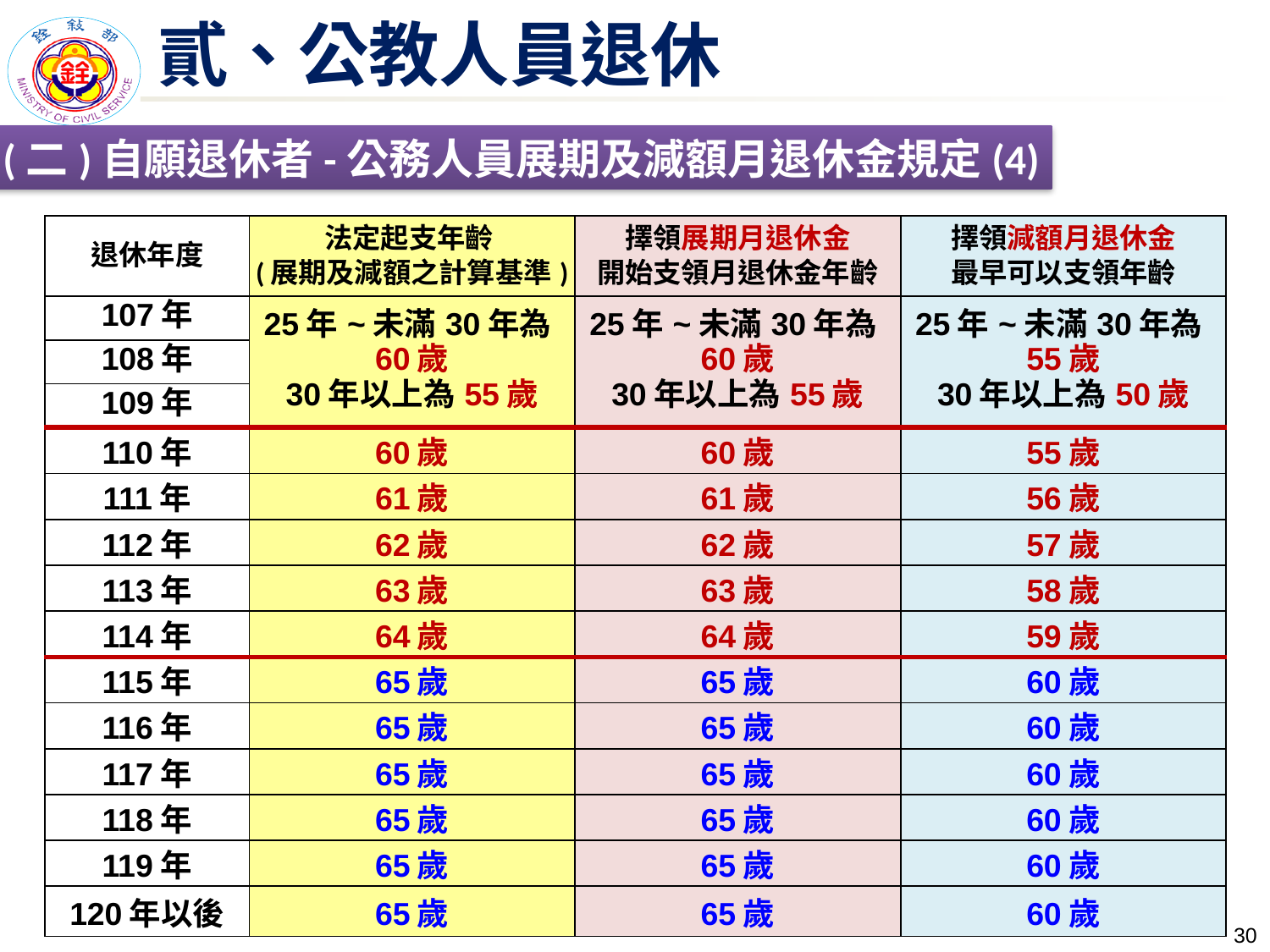

貳、公教人員退休
(二)自願退休者-公務人員展期及減額月退休金規定(4)
| 退休年度 | 法定起支年齡 (展期及減額之計算基準) | 擇領展期月退休金 開始支領月退休金年齡 | 擇領減額月退休金 最早可以支領年齡 |
| --- | --- | --- | --- |
| 107年 | 25年~未滿30年為60歲 30年以上為55歲 | 25年~未滿30年為60歲 30年以上為55歲 | 25年~未滿30年為55歲 30年以上為50歲 |
| 108年 |  |  |  |
| 109年 |  |  |  |
| 110年 | 60歲 | 60歲 | 55歲 |
| 111年 | 61歲 | 61歲 | 56歲 |
| 112年 | 62歲 | 62歲 | 57歲 |
| 113年 | 63歲 | 63歲 | 58歲 |
| 114年 | 64歲 | 64歲 | 59歲 |
| 115年 | 65歲 | 65歲 | 60歲 |
| 116年 | 65歲 | 65歲 | 60歲 |
| 117年 | 65歲 | 65歲 | 60歲 |
| 118年 | 65歲 | 65歲 | 60歲 |
| 119年 | 65歲 | 65歲 | 60歲 |
| 120年以後 | 65歲 | 65歲 | 60歲 |
30